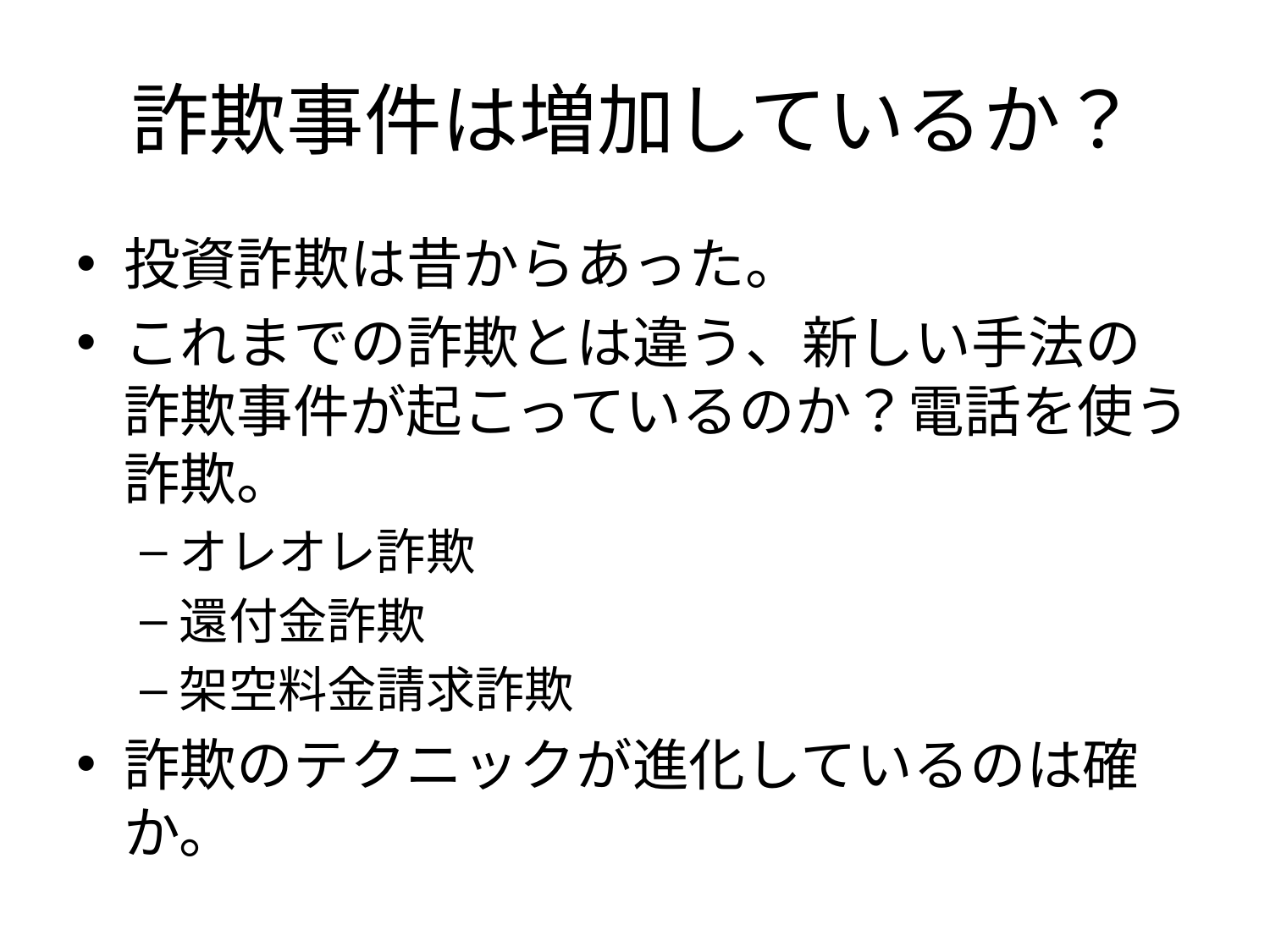

# 詐欺事件は増加しているか？
投資詐欺は昔からあった。
これまでの詐欺とは違う、新しい手法の詐欺事件が起こっているのか？電話を使う詐欺。
オレオレ詐欺
還付金詐欺
架空料金請求詐欺
詐欺のテクニックが進化しているのは確か。